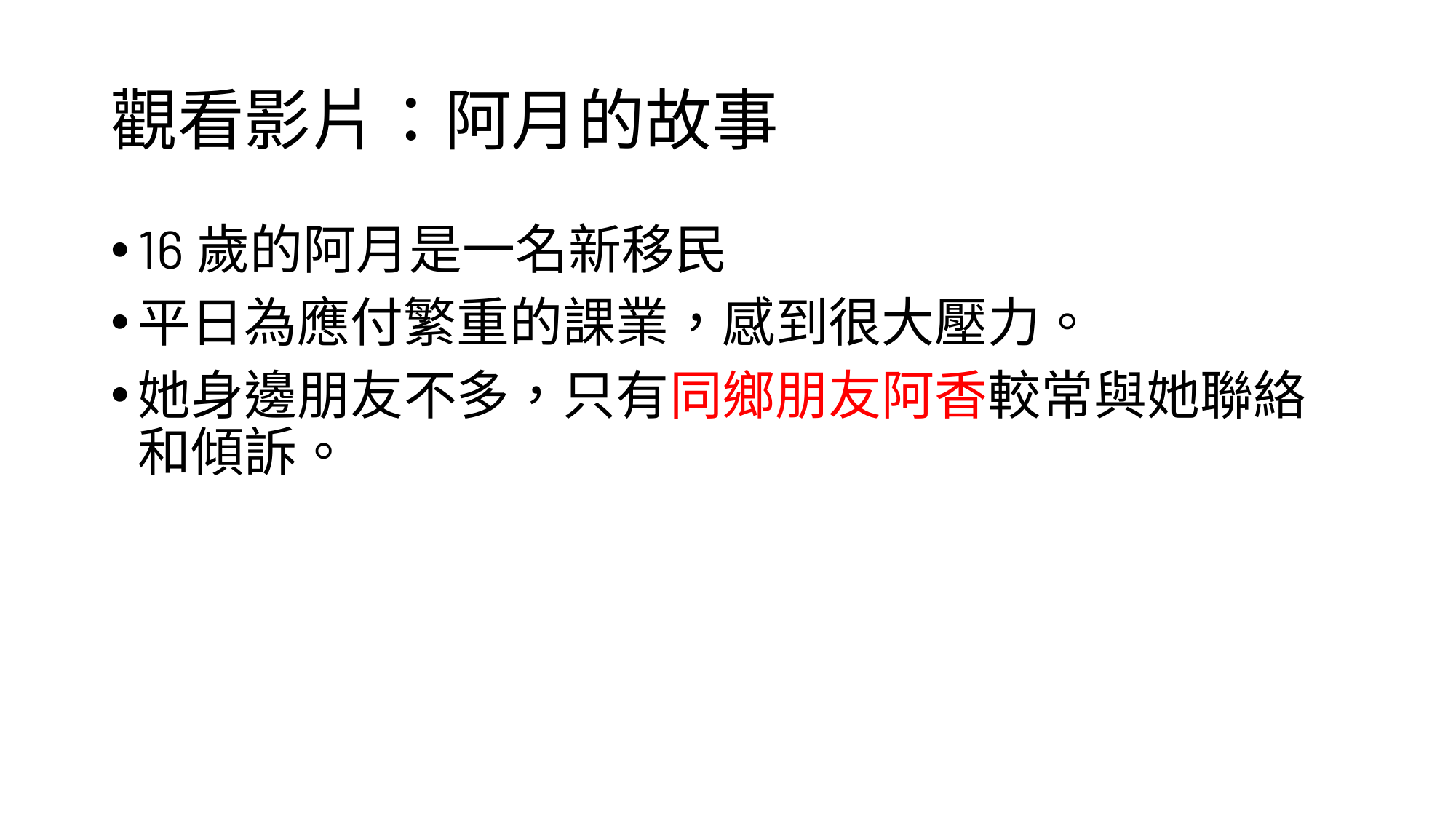

# 觀看影片：阿月的故事
16歲的阿月是一名新移民
平日為應付繁重的課業，感到很大壓力。
她身邊朋友不多，只有同鄉朋友阿香較常與她聯絡和傾訴。